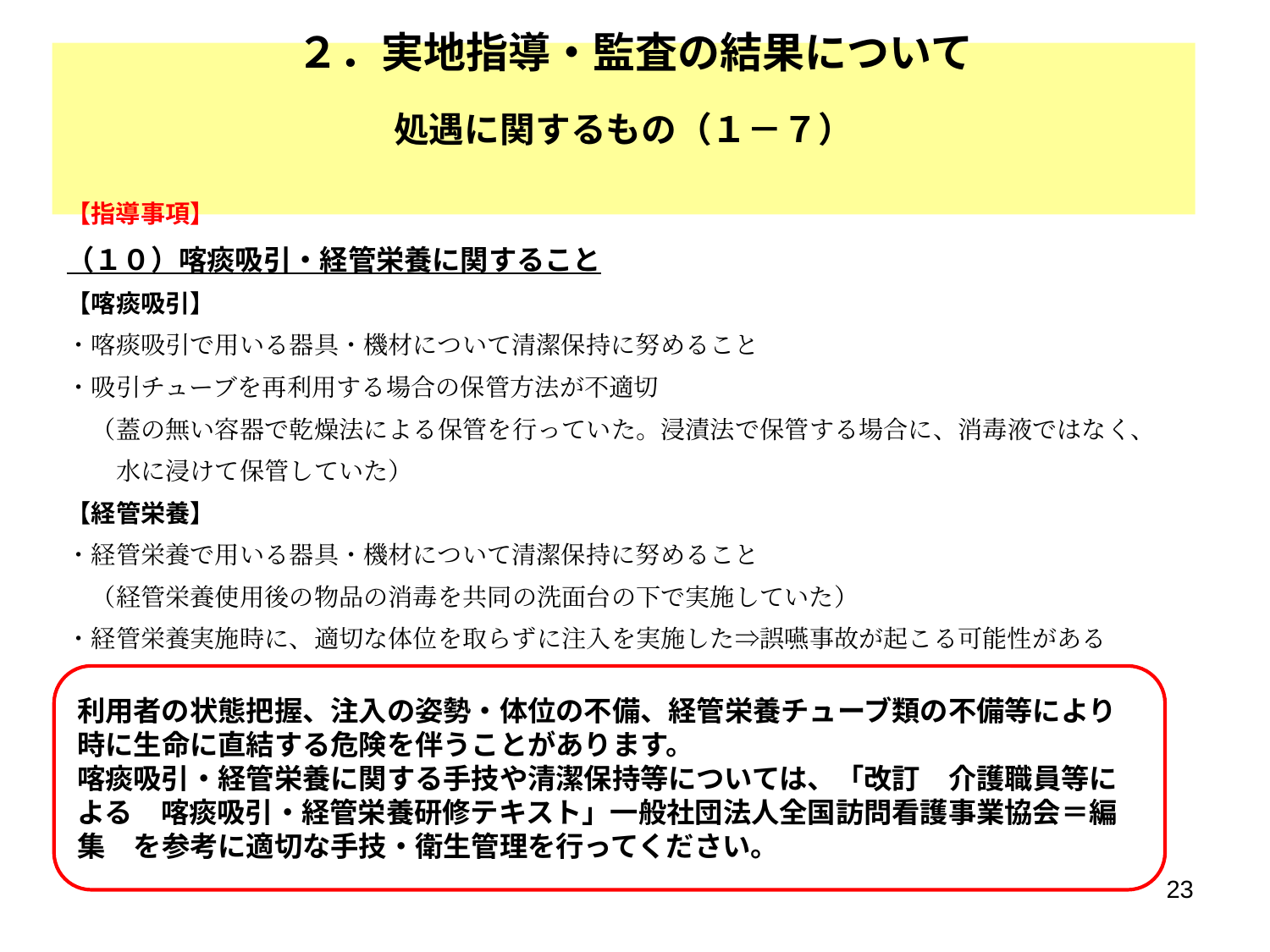

２．実地指導・監査の結果について
# 処遇に関するもの（１－７）
【指導事項】
（１０）喀痰吸引・経管栄養に関すること
【喀痰吸引】
・喀痰吸引で用いる器具・機材について清潔保持に努めること
・吸引チューブを再利用する場合の保管方法が不適切
　（蓋の無い容器で乾燥法による保管を行っていた。浸漬法で保管する場合に、消毒液ではなく、
　　水に浸けて保管していた）
【経管栄養】
・経管栄養で用いる器具・機材について清潔保持に努めること
　（経管栄養使用後の物品の消毒を共同の洗面台の下で実施していた）
・経管栄養実施時に、適切な体位を取らずに注入を実施した⇒誤嚥事故が起こる可能性がある

・
利用者の状態把握、注入の姿勢・体位の不備、経管栄養チューブ類の不備等により時に生命に直結する危険を伴うことがあります。
喀痰吸引・経管栄養に関する手技や清潔保持等については、「改訂　介護職員等による　喀痰吸引・経管栄養研修テキスト」一般社団法人全国訪問看護事業協会＝編集　を参考に適切な手技・衛生管理を行ってください。
23